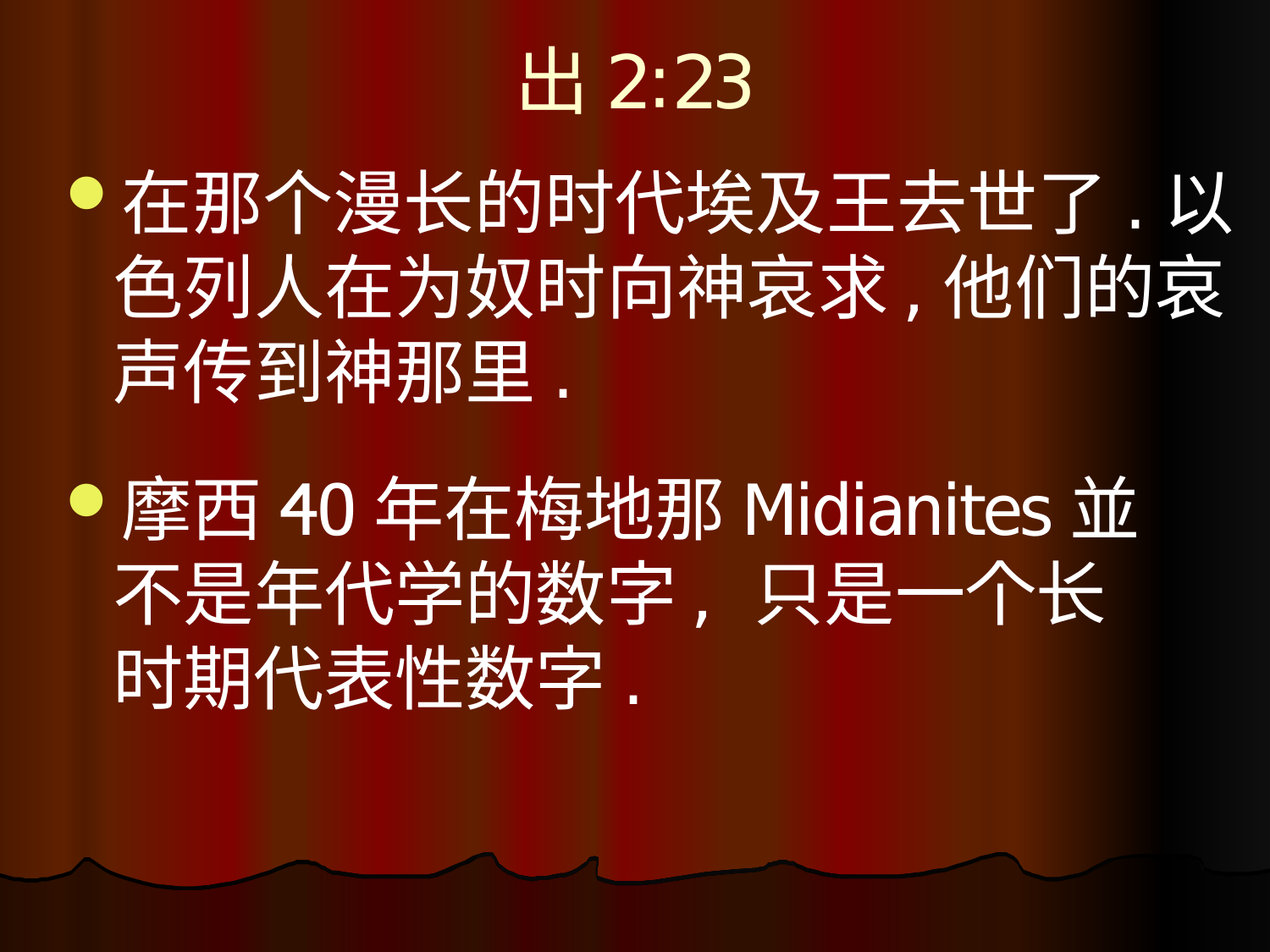

# 出2:23
在那个漫长的时代埃及王去世了.以色列人在为奴时向神哀求,他们的哀声传到神那里.
摩西40年在梅地那Midianites並不是年代学的数字, 只是一个长时期代表性数字.